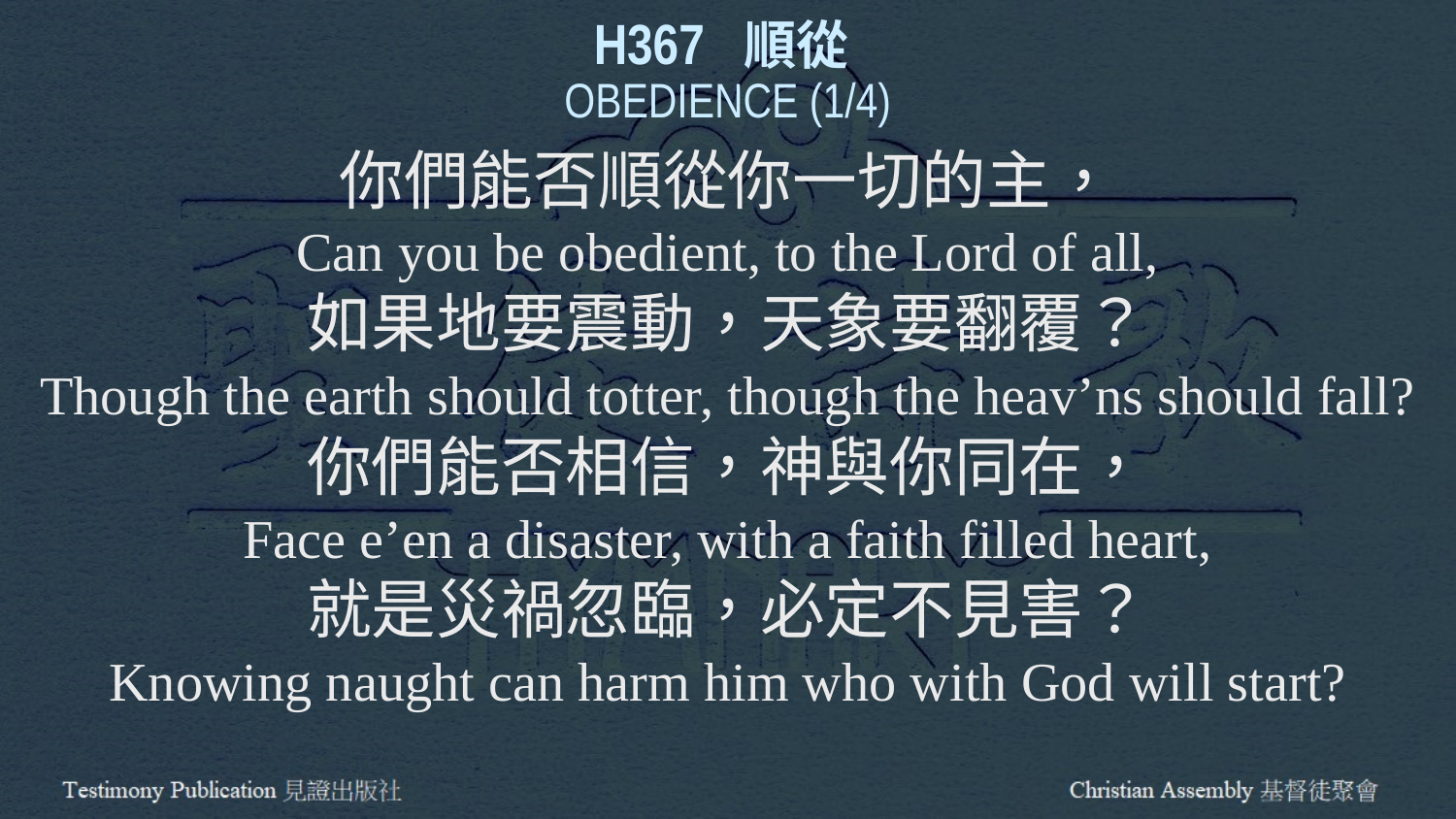

H367  順從
OBEDIENCE (1/4)

你們能否順從你一切的主，
Can you be obedient, to the Lord of all,
如果地要震動，天象要翻覆？
Though the earth should totter, though the heav’ns should fall?
你們能否相信，神與你同在，
Face e’en a disaster, with a faith filled heart,
就是災禍忽臨，必定不見害？
Knowing naught can harm him who with God will start?